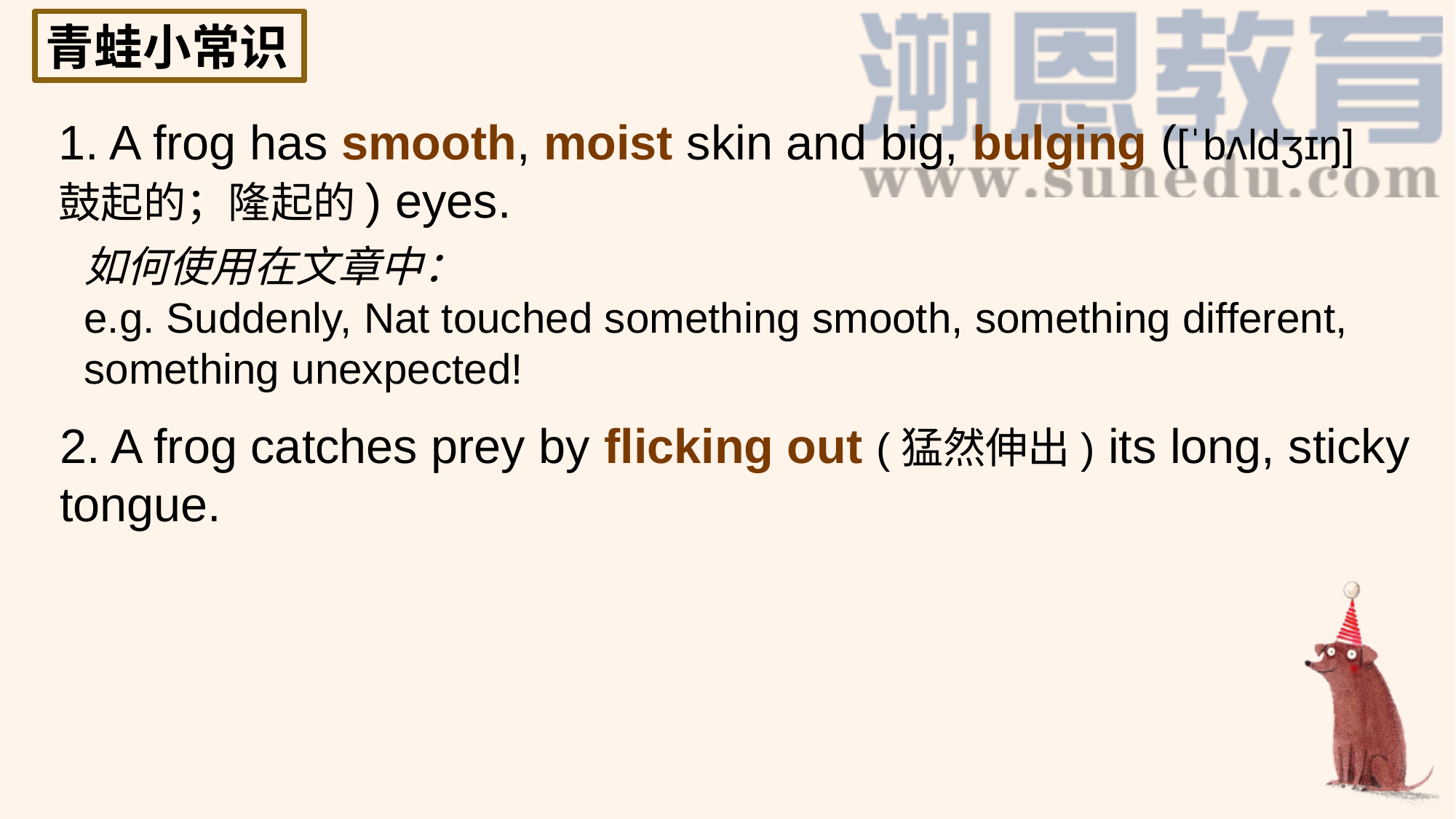

青蛙小常识
1. A frog has smooth, moist skin and big, bulging ([ˈbʌldʒɪŋ]鼓起的；隆起的) eyes.
如何使用在文章中：
e.g. Suddenly, Nat touched something smooth, something different, something unexpected!
2. A frog catches prey by flicking out (猛然伸出) its long, sticky tongue.